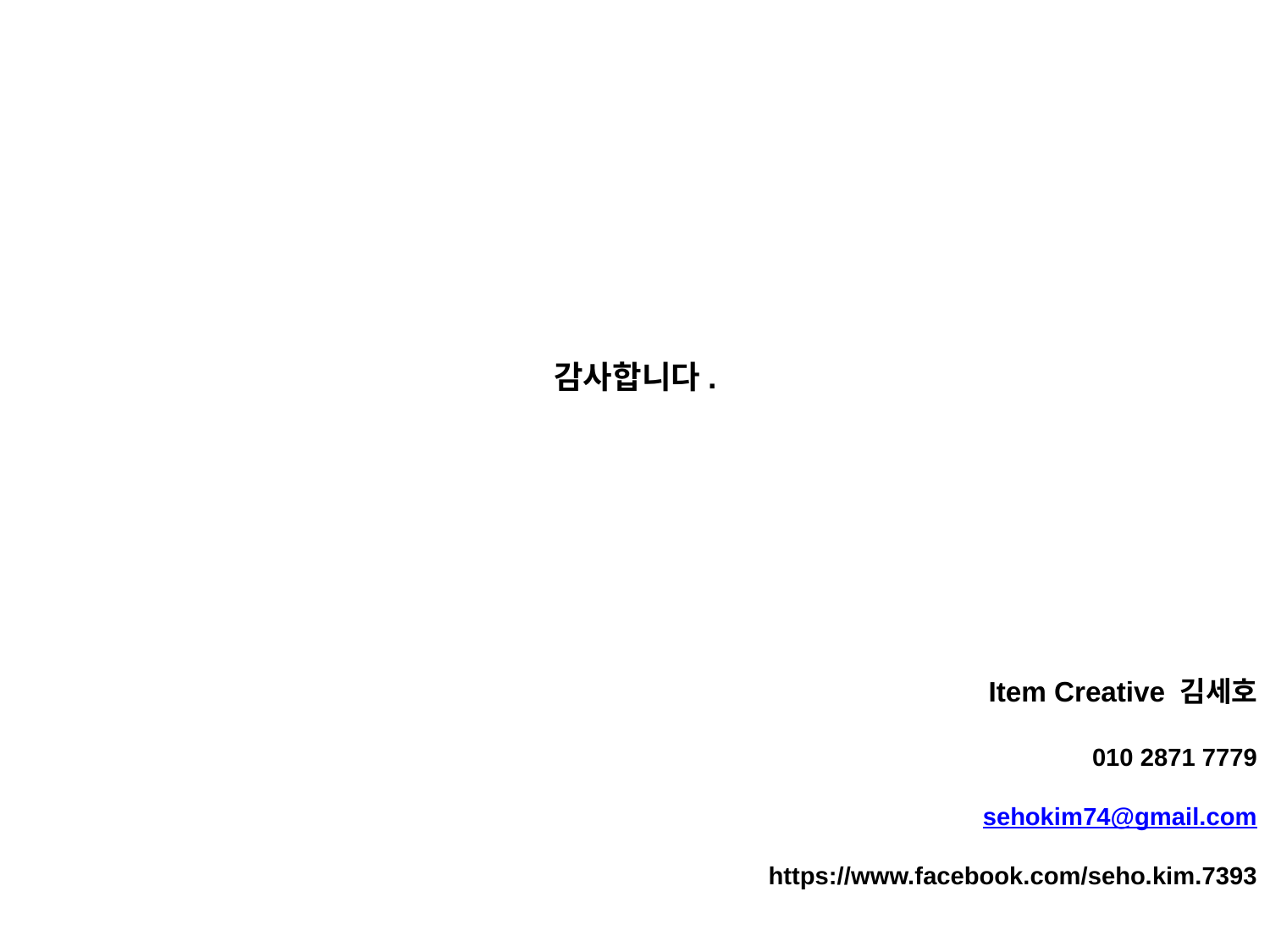

감사합니다.
Item Creative 김세호

 010 2871 7779

sehokim74@gmail.com

https://www.facebook.com/seho.kim.7393